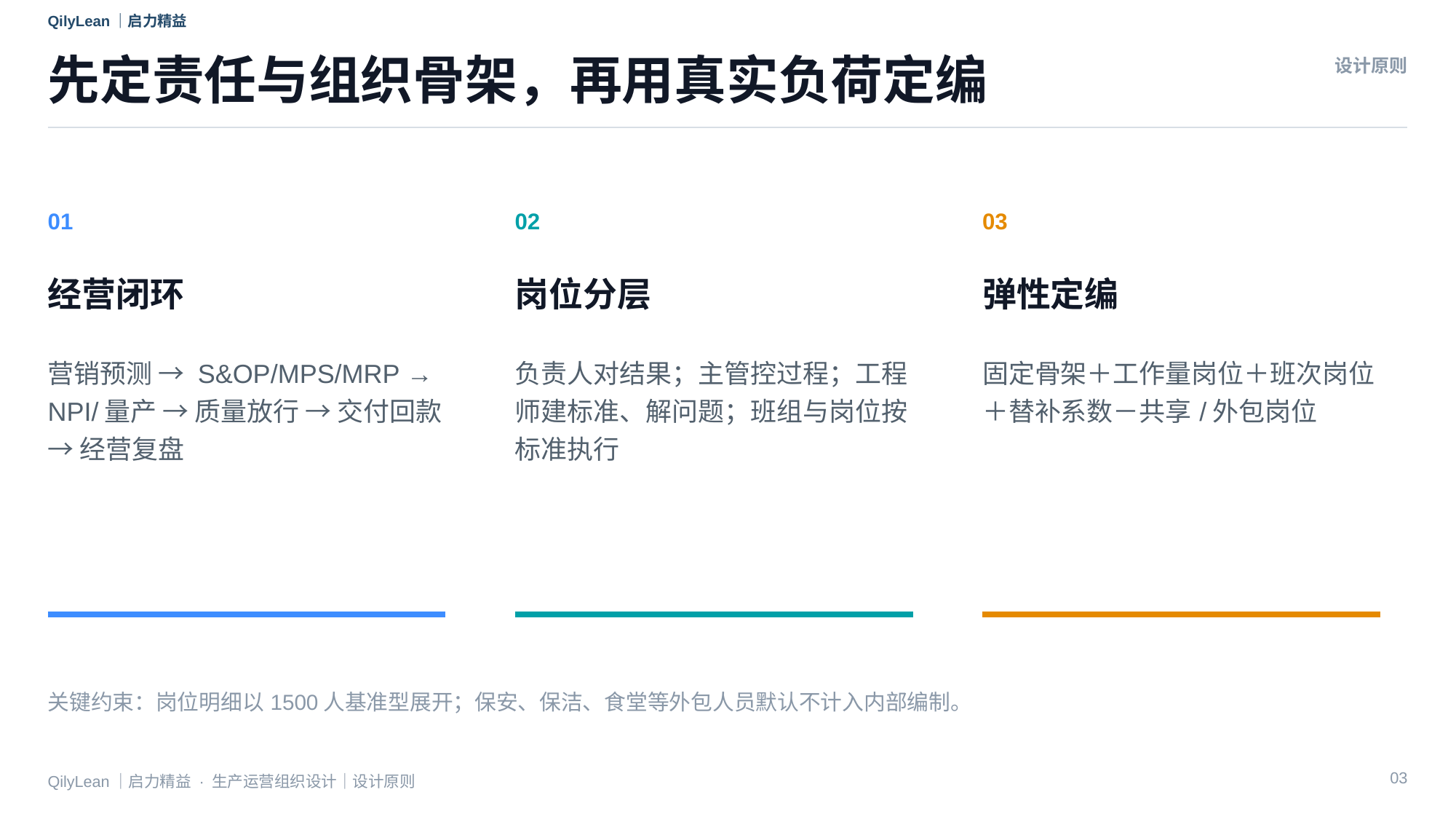

QilyLean｜启力精益
先定责任与组织骨架，再用真实负荷定编
设计原则
01
02
03
经营闭环
岗位分层
弹性定编
营销预测 → S&OP/MPS/MRP → NPI/量产 → 质量放行 → 交付回款 → 经营复盘
负责人对结果；主管控过程；工程师建标准、解问题；班组与岗位按标准执行
固定骨架＋工作量岗位＋班次岗位＋替补系数－共享/外包岗位
关键约束：岗位明细以1500人基准型展开；保安、保洁、食堂等外包人员默认不计入内部编制。
QilyLean｜启力精益 · 生产运营组织设计｜设计原则
03